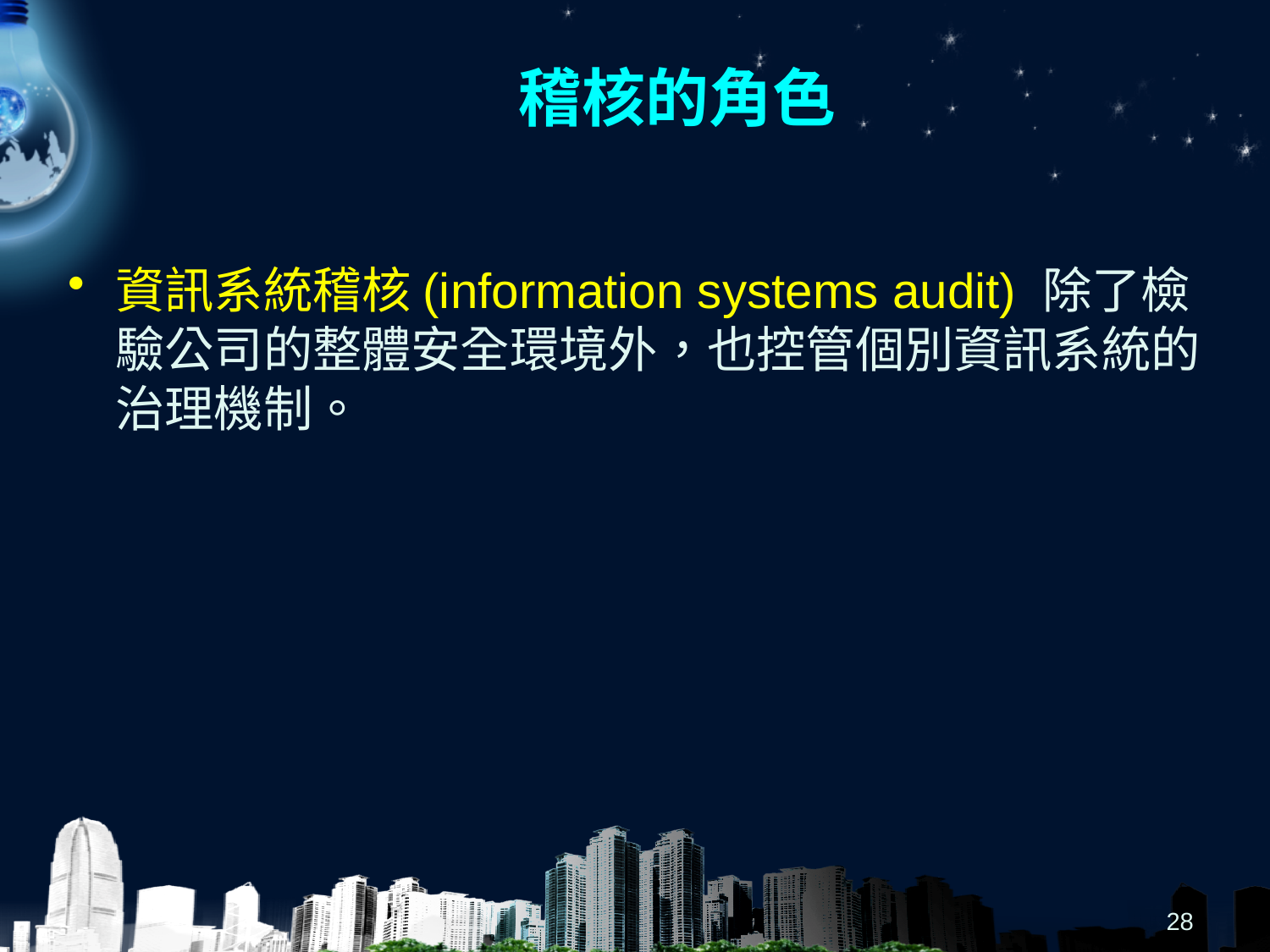

# 稽核的角色

資訊系統稽核(information systems audit) 除了檢驗公司的整體安全環境外，也控管個別資訊系統的治理機制。
28